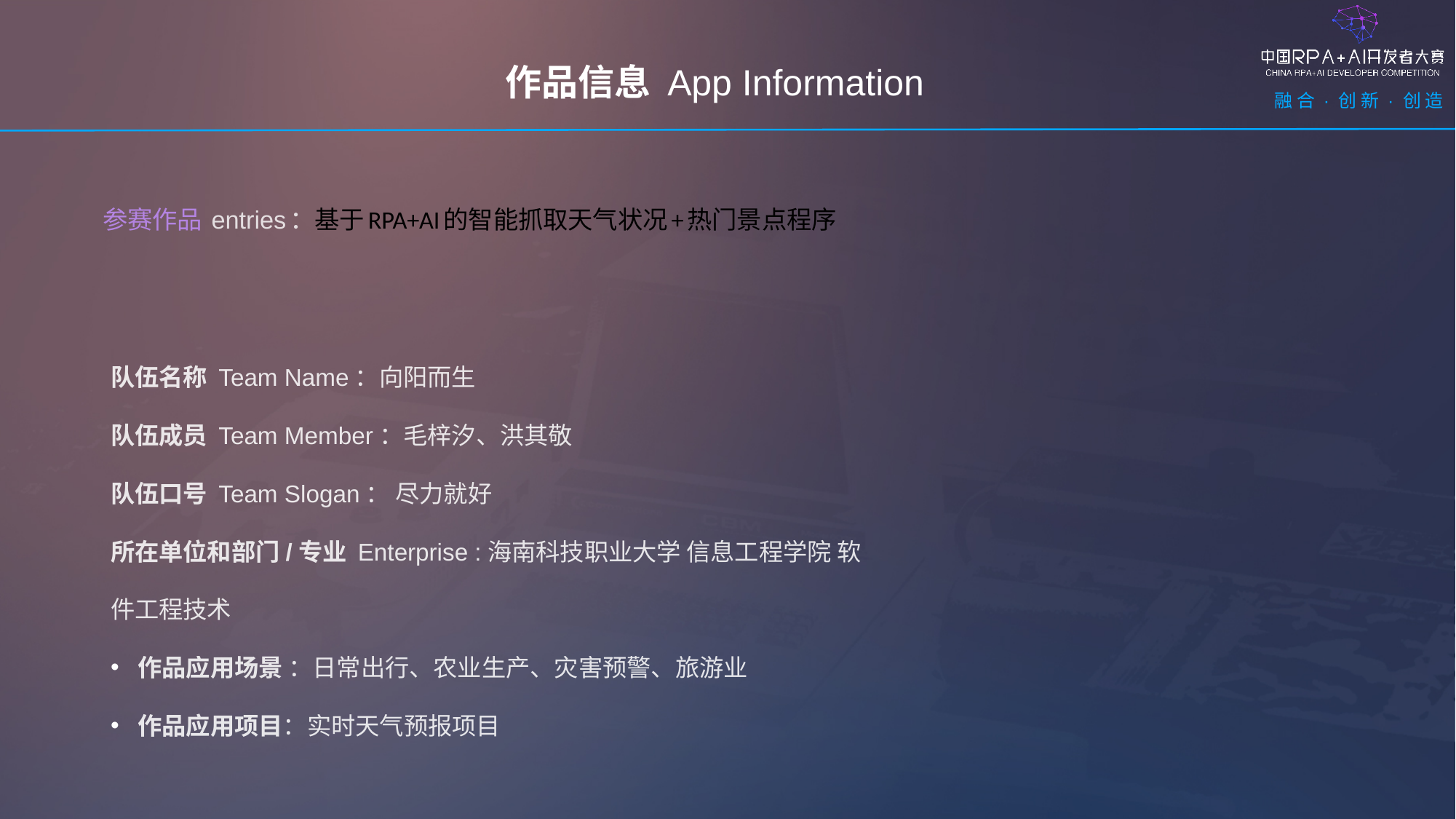

作品信息 App Information
参赛作品 entries：基于RPA+AI的智能抓取天气状况+热门景点程序
队伍名称 Team Name：向阳而生
队伍成员 Team Member：毛梓汐、洪其敬
队伍口号 Team Slogan： 尽力就好
所在单位和部门/专业 Enterprise :海南科技职业大学 信息工程学院 软件工程技术
作品应用场景 ：日常出行、农业生产、灾害预警、旅游业
作品应用项目：实时天气预报项目